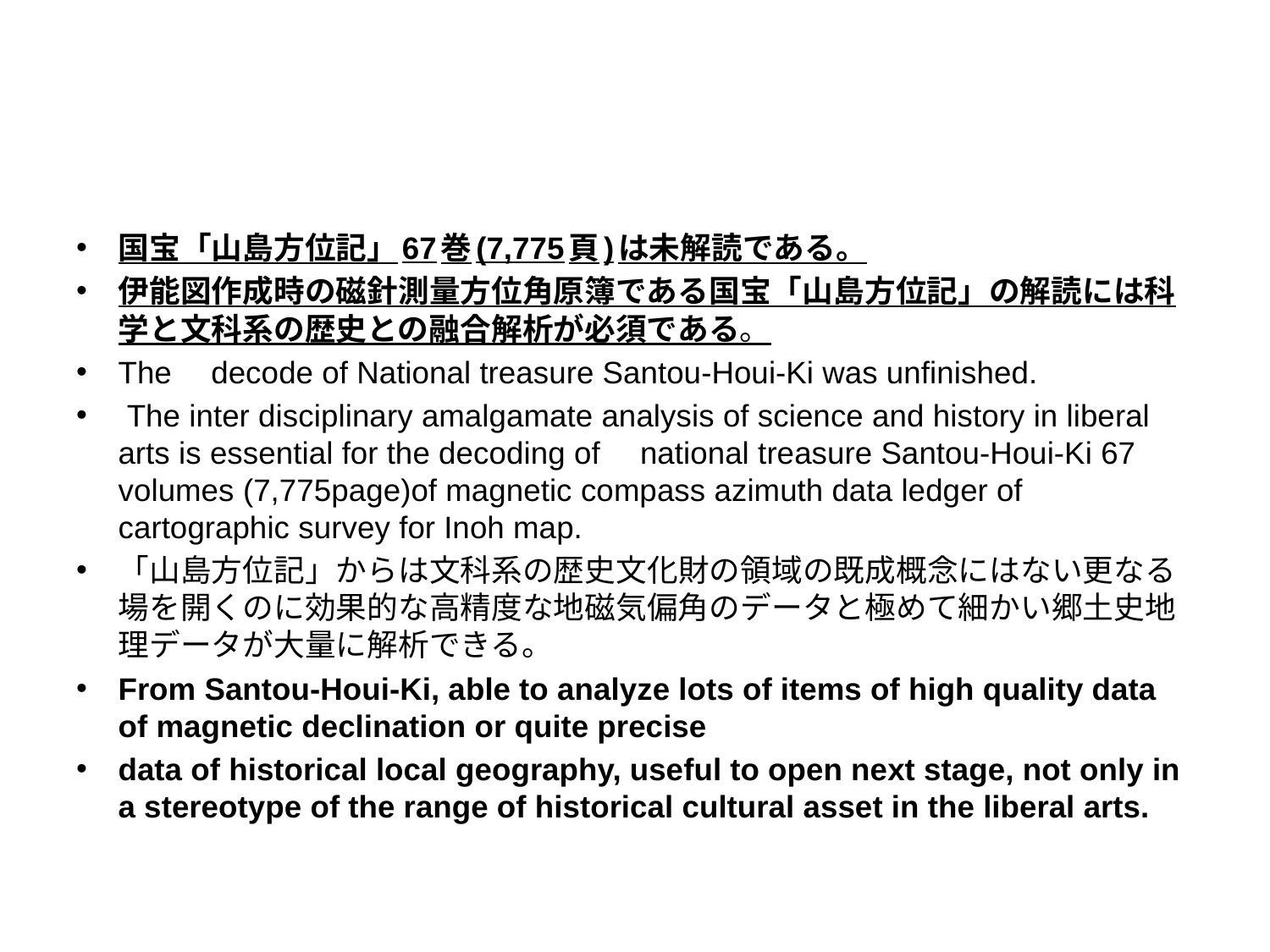

#
国宝「山島方位記」67巻(7,775頁)は未解読である。
伊能図作成時の磁針測量方位角原簿である国宝「山島方位記」の解読には科学と文科系の歴史との融合解析が必須である。
The　decode of National treasure Santou-Houi-Ki was unfinished.
 The inter disciplinary amalgamate analysis of science and history in liberal arts is essential for the decoding of　national treasure Santou-Houi-Ki 67 volumes (7,775page)of magnetic compass azimuth data ledger of cartographic survey for Inoh map.
「山島方位記」からは文科系の歴史文化財の領域の既成概念にはない更なる場を開くのに効果的な高精度な地磁気偏角のデータと極めて細かい郷土史地理データが大量に解析できる。
From Santou-Houi-Ki, able to analyze lots of items of high quality data of magnetic declination or quite precise
data of historical local geography, useful to open next stage, not only in a stereotype of the range of historical cultural asset in the liberal arts.